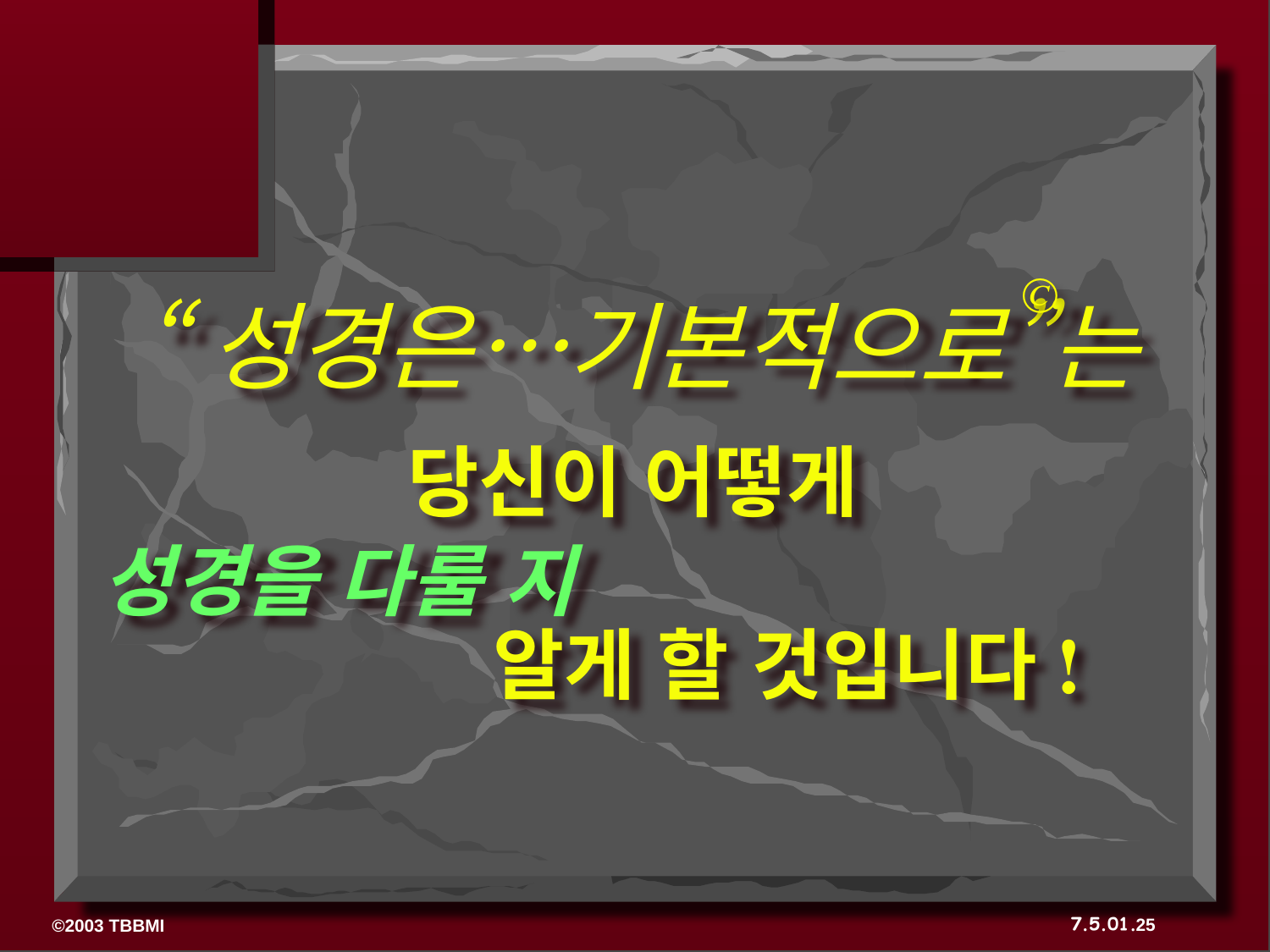

“성경은…기본적으로”는
©
당신이 어떻게
성경을 다룰 지                                        알게 할 것입니다!

25